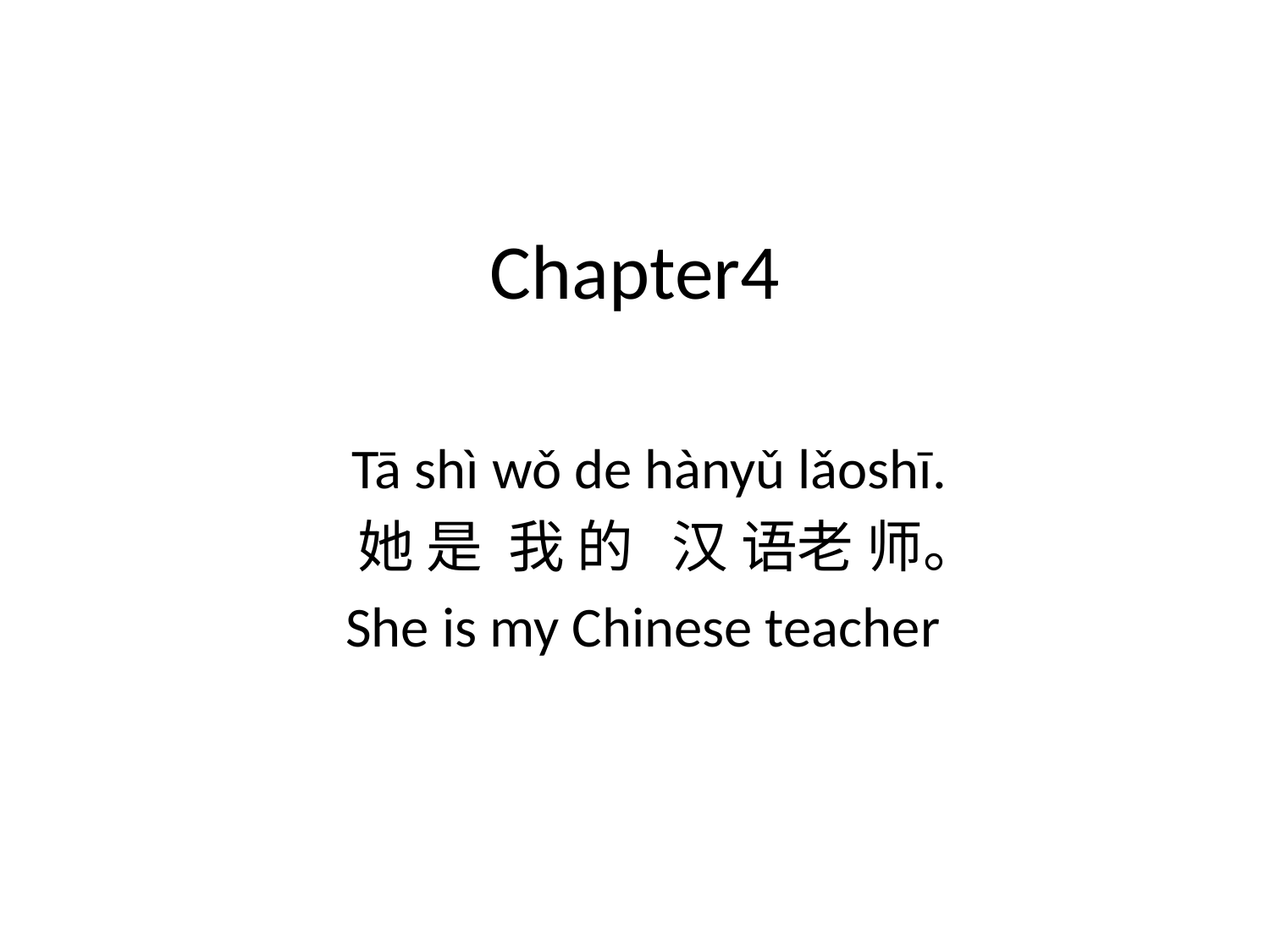

# Chapter4
Tā shì wǒ de hànyǔ lǎoshī.
  她 是  我 的   汉 语老 师。
She is my Chinese teacher